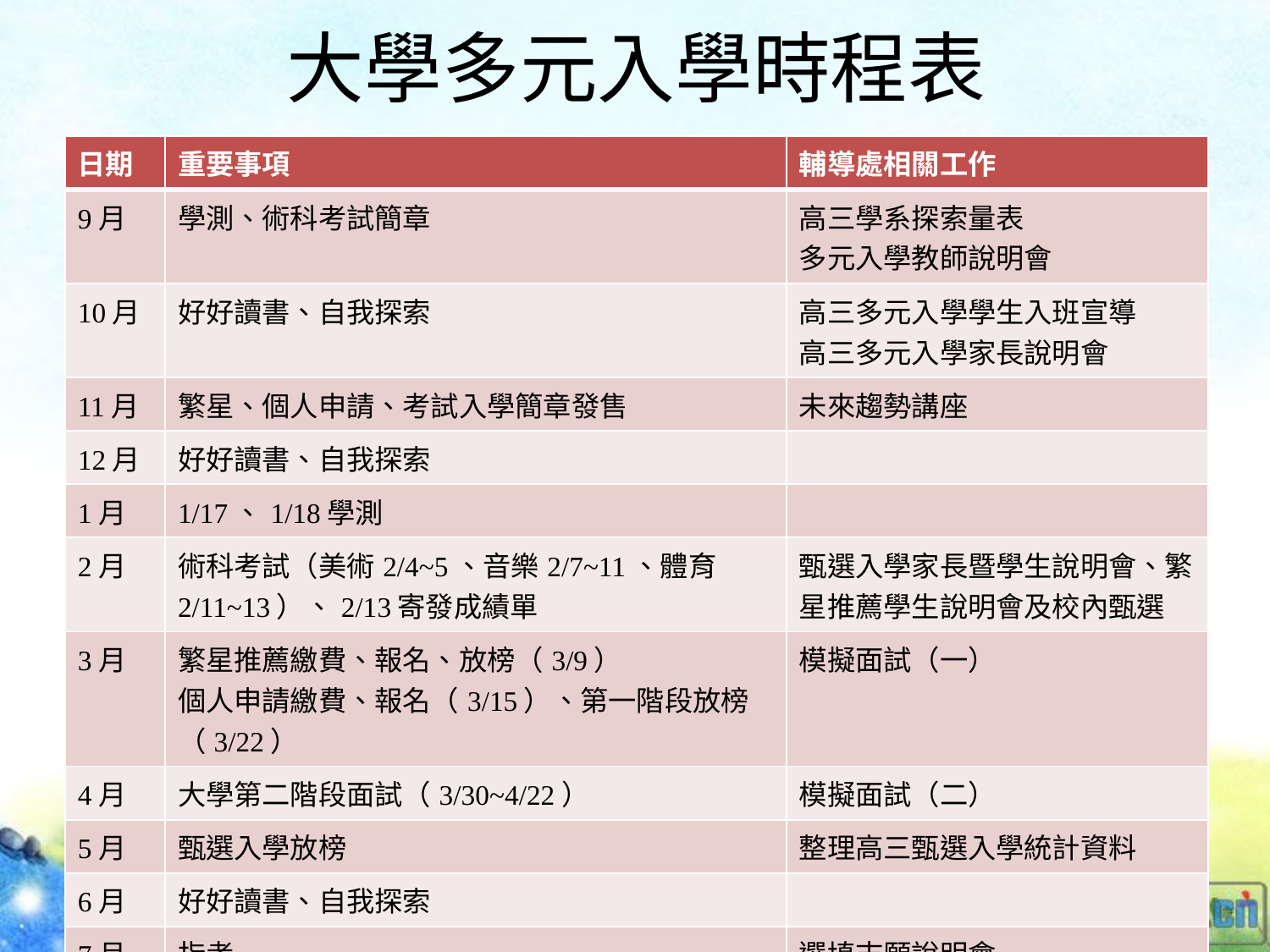

# 大學多元入學時程表
| 日期 | 重要事項 | 輔導處相關工作 |
| --- | --- | --- |
| 9月 | 學測、術科考試簡章 | 高三學系探索量表 多元入學教師說明會 |
| 10月 | 好好讀書、自我探索 | 高三多元入學學生入班宣導 高三多元入學家長說明會 |
| 11月 | 繁星、個人申請、考試入學簡章發售 | 未來趨勢講座 |
| 12月 | 好好讀書、自我探索 |  |
| 1月 | 1/17、1/18學測 |  |
| 2月 | 術科考試（美術2/4~5、音樂2/7~11、體育2/11~13）、2/13寄發成績單 | 甄選入學家長暨學生說明會、繁星推薦學生說明會及校內甄選 |
| 3月 | 繁星推薦繳費、報名、放榜（3/9） 個人申請繳費、報名（3/15）、第一階段放榜（3/22） | 模擬面試（一） |
| 4月 | 大學第二階段面試（3/30~4/22） | 模擬面試（二） |
| 5月 | 甄選入學放榜 | 整理高三甄選入學統計資料 |
| 6月 | 好好讀書、自我探索 |  |
| 7月 | 指考 | 選填志願說明會 |